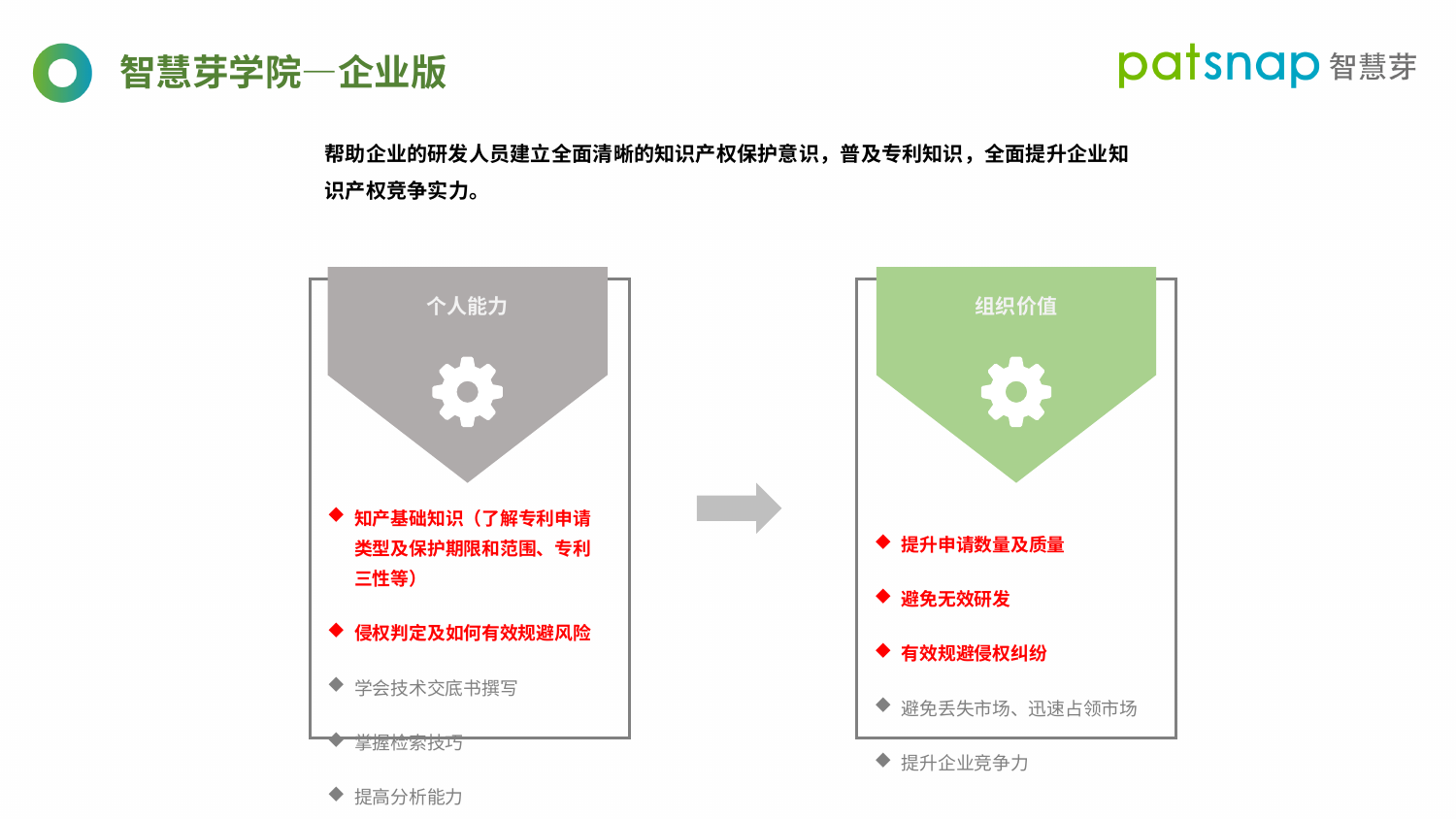

智慧芽学院—企业版
帮助企业的研发人员建立全面清晰的知识产权保护意识，普及专利知识，全面提升企业知识产权竞争实力。
组织价值
个人能力

知产基础知识（了解专利申请类型及保护期限和范围、专利三性等）
侵权判定及如何有效规避风险
学会技术交底书撰写
掌握检索技巧
提高分析能力
提升申请数量及质量
避免无效研发
有效规避侵权纠纷
避免丢失市场、迅速占领市场
提升企业竞争力